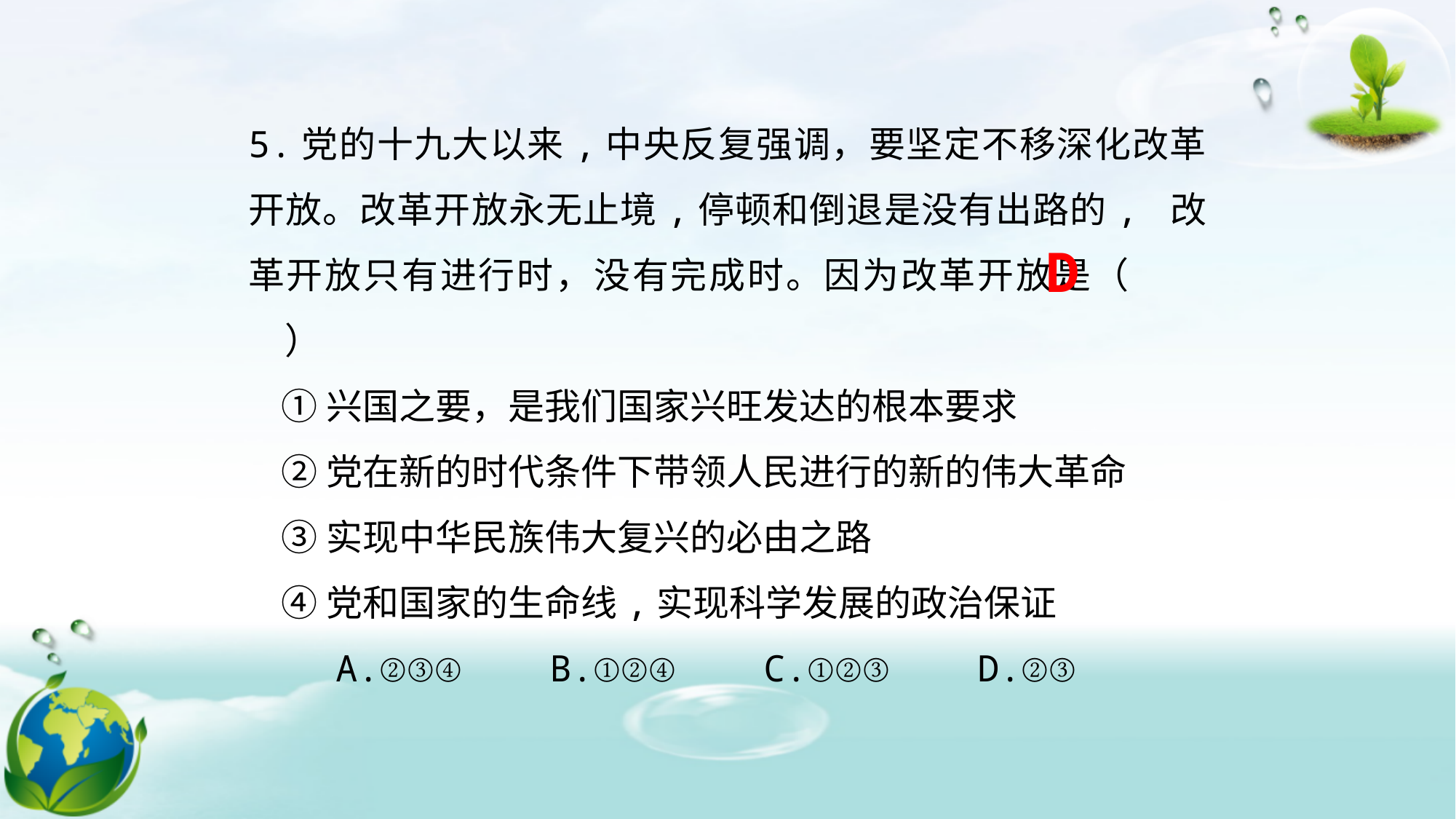

5.党的十九大以来,中央反复强调，要坚定不移深化改革开放。改革开放永无止境,停顿和倒退是没有出路的, 改革开放只有进行时，没有完成时。因为改革开放是（　　　）
    ①兴国之要，是我们国家兴旺发达的根本要求
    ②党在新的时代条件下带领人民进行的新的伟大革命
    ③实现中华民族伟大复兴的必由之路
    ④党和国家的生命线,实现科学发展的政治保证
    A.②③④    B.①②④    C.①②③    D.②③
D